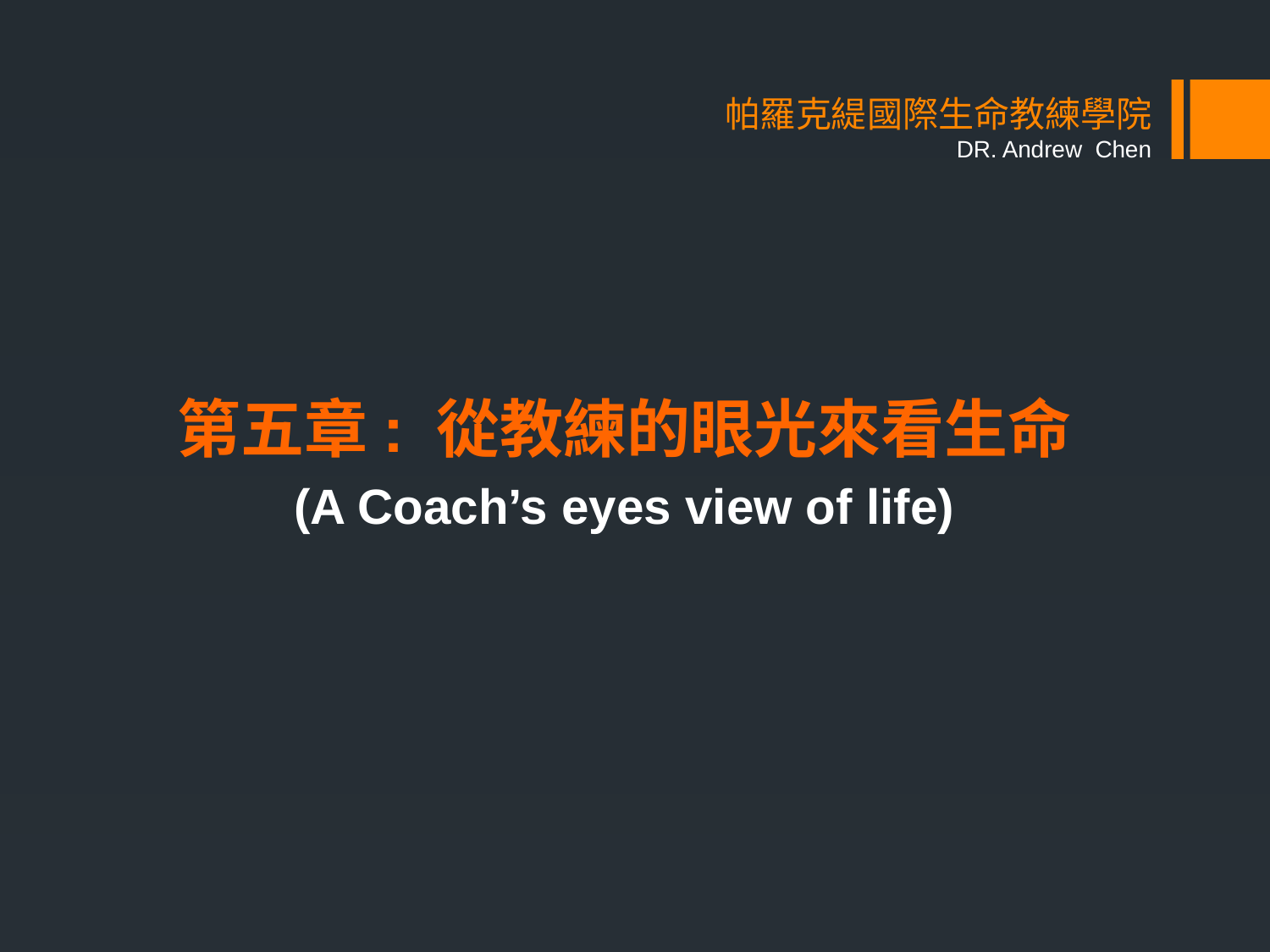

# 帕羅克緹國際生命教練學院 DR. Andrew  Chen

第五章: 從教練的眼光來看生命
(A Coach’s eyes view of life)